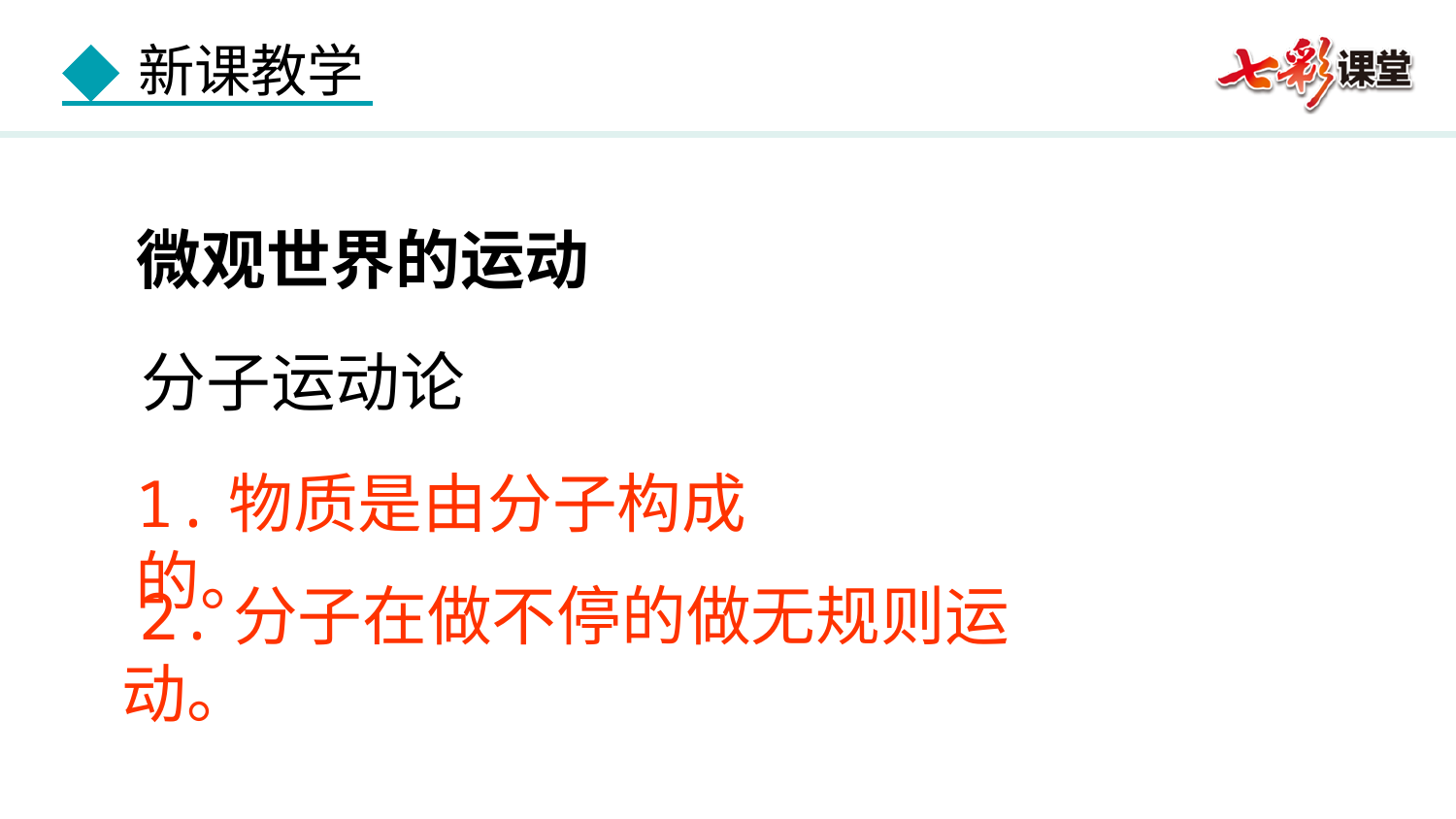

微观世界的运动
分子运动论
1.物质是由分子构成的。
 2.分子在做不停的做无规则运动。